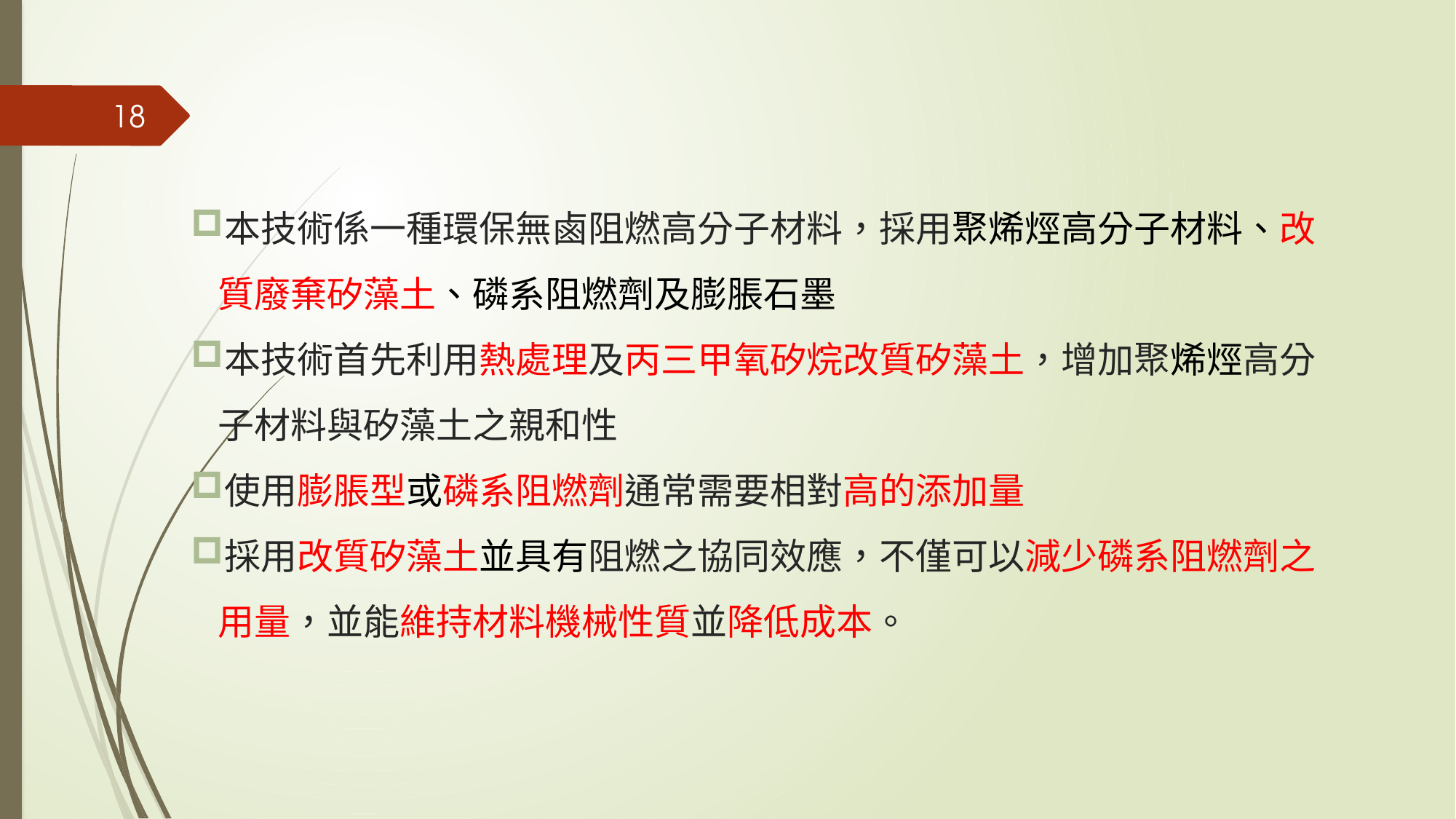

18
本技術係一種環保無鹵阻燃高分子材料，採用聚烯烴高分子材料、改質廢棄矽藻土、磷系阻燃劑及膨脹石墨
本技術首先利用熱處理及丙三甲氧矽烷改質矽藻土，增加聚烯烴高分子材料與矽藻土之親和性
使用膨脹型或磷系阻燃劑通常需要相對高的添加量
採用改質矽藻土並具有阻燃之協同效應，不僅可以減少磷系阻燃劑之用量，並能維持材料機械性質並降低成本。